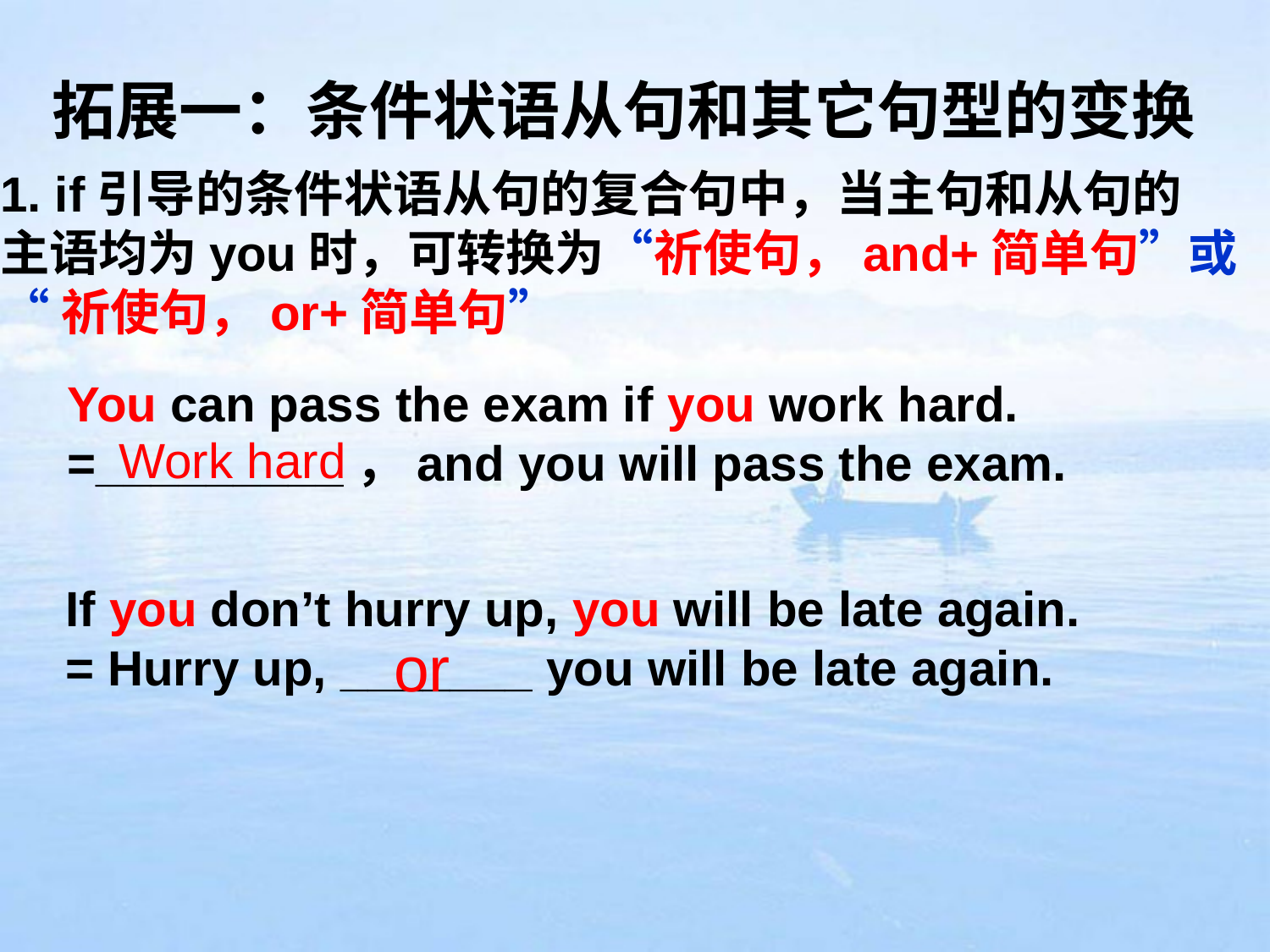

拓展一：条件状语从句和其它句型的变换
1. if引导的条件状语从句的复合句中，当主句和从句的
主语均为you时，可转换为“祈使句，and+简单句”或
“祈使句，or+简单句”

You can pass the exam if you work hard.
=_________，and you will pass the exam.

Work hard
If you don’t hurry up, you will be late again.
= Hurry up, _______ you will be late again.

or